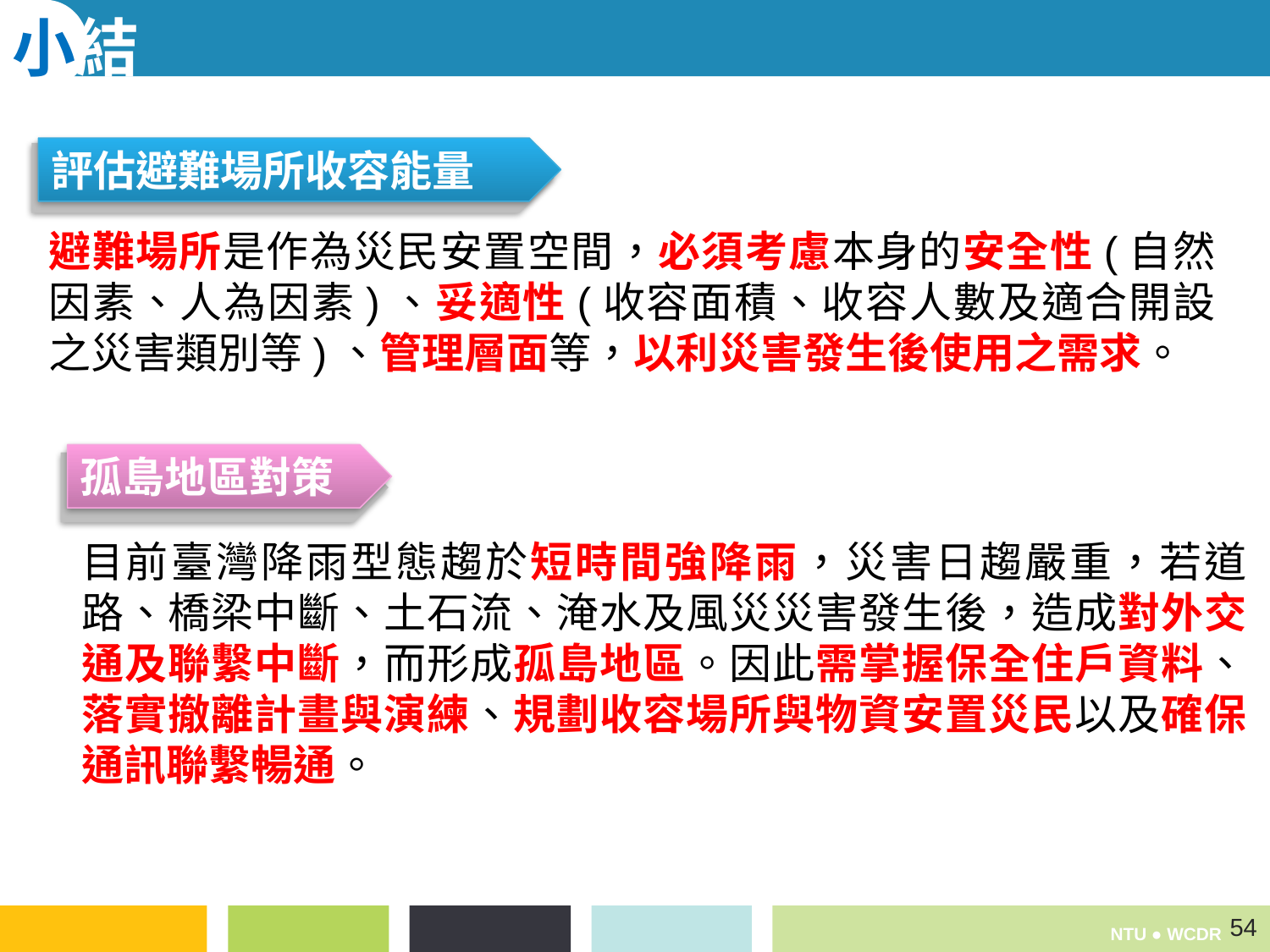

小結
評估避難場所收容能量

避難場所是作為災民安置空間，必須考慮本身的安全性(自然因素、人為因素)、妥適性(收容面積、收容人數及適合開設之災害類別等)、管理層面等，以利災害發生後使用之需求。

孤島地區對策

目前臺灣降雨型態趨於短時間強降雨，災害日趨嚴重，若道路、橋梁中斷、土石流、淹水及風災災害發生後，造成對外交通及聯繫中斷，而形成孤島地區。因此需掌握保全住戶資料、落實撤離計畫與演練、規劃收容場所與物資安置災民以及確保通訊聯繫暢通。
54